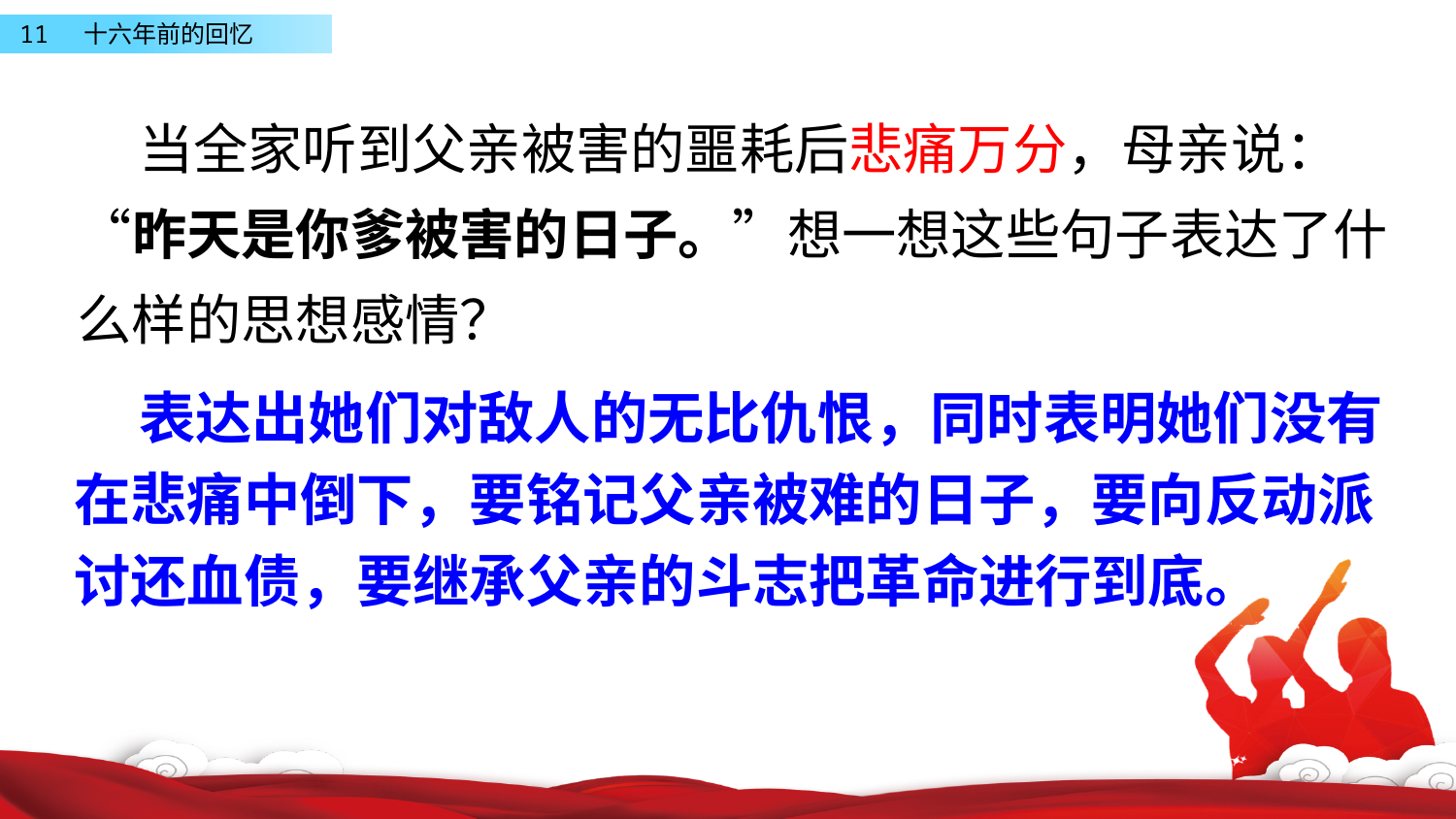

当全家听到父亲被害的噩耗后悲痛万分，母亲说：“昨天是你爹被害的日子。”想一想这些句子表达了什么样的思想感情？
    表达出她们对敌人的无比仇恨，同时表明她们没有在悲痛中倒下，要铭记父亲被难的日子，要向反动派讨还血债，要继承父亲的斗志把革命进行到底。